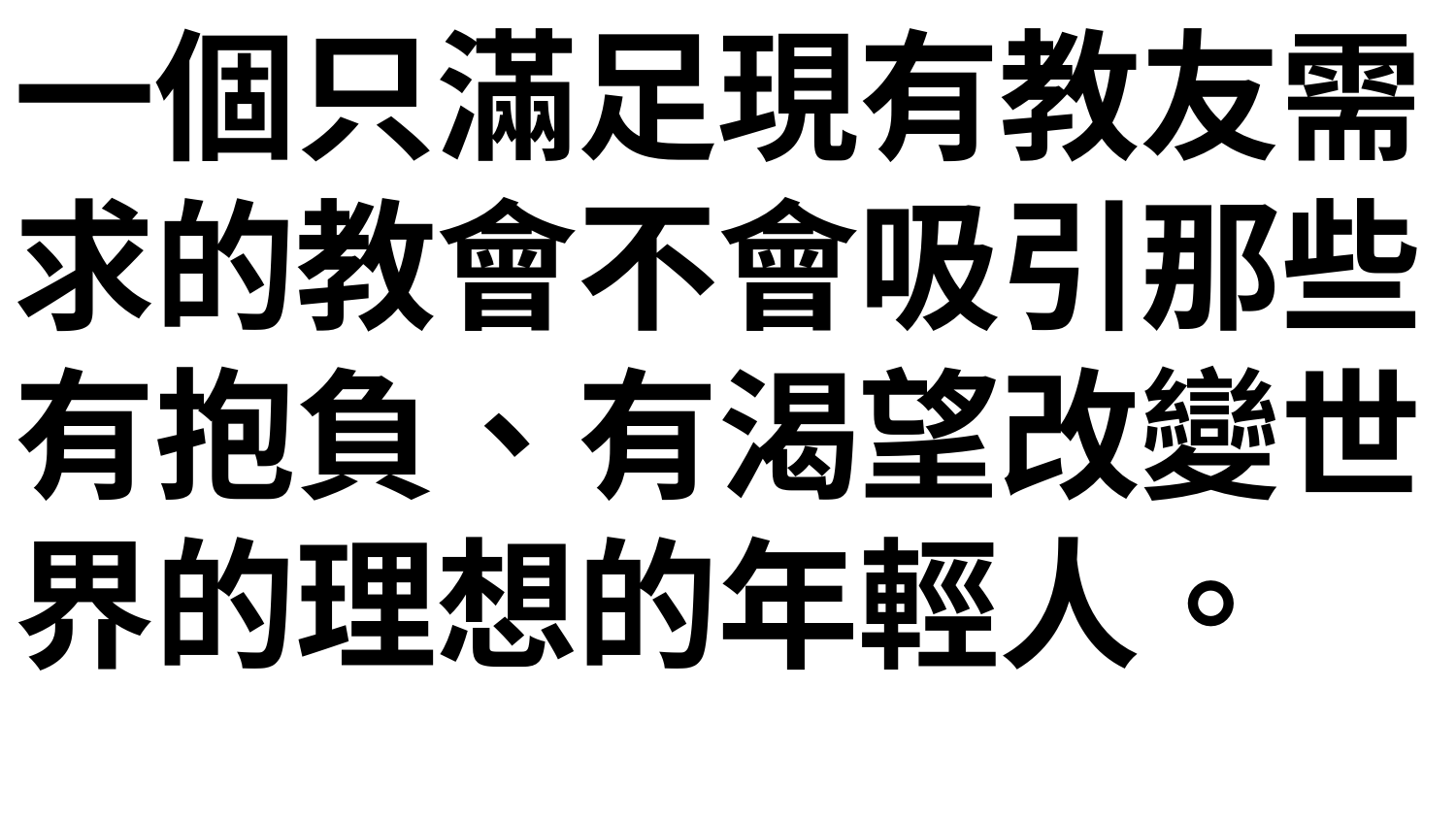

一個只滿足現有教友需求的教會不會吸引那些有抱負、有渴望改變世界的理想的年輕人。